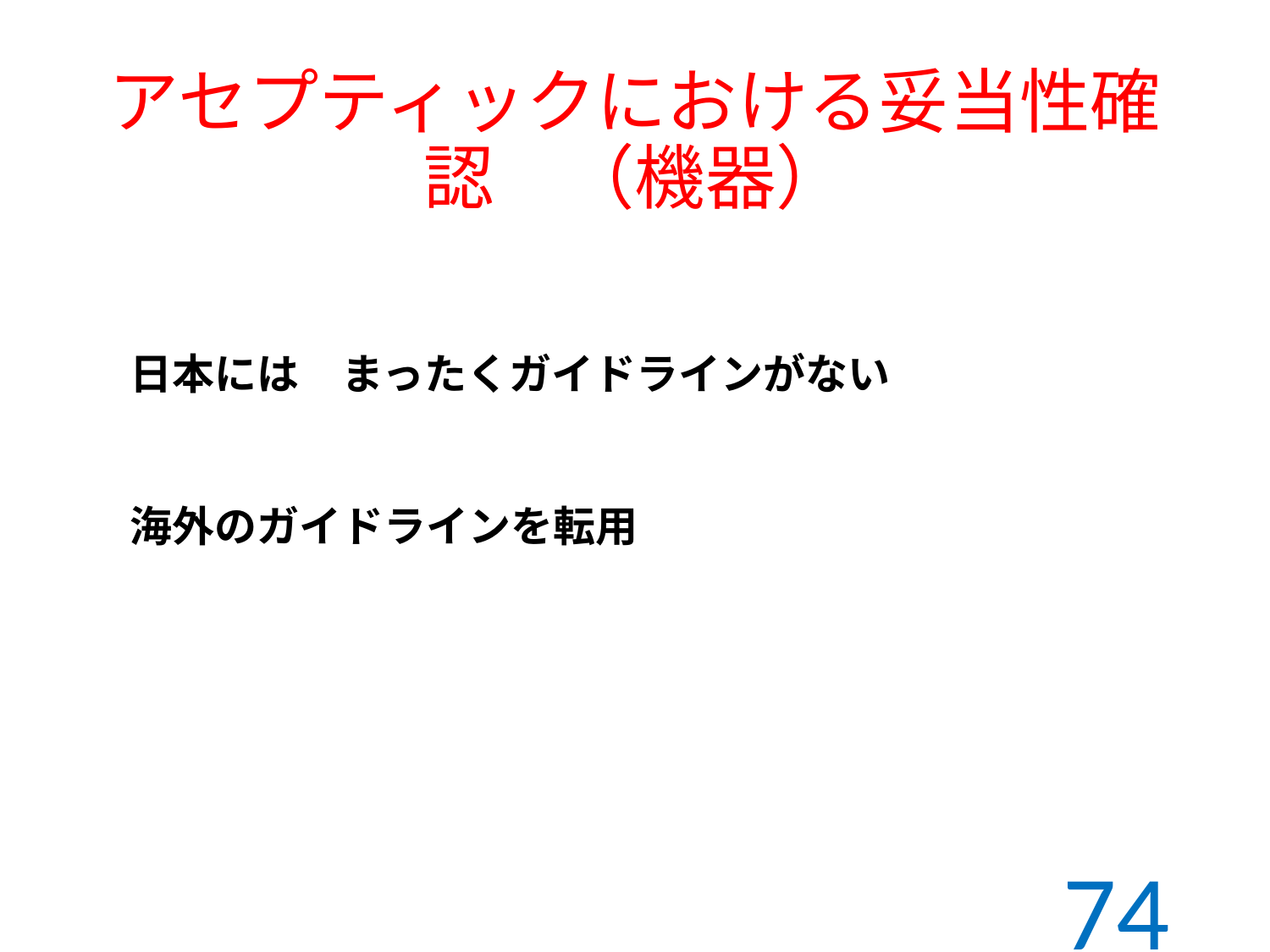

# アセプティックにおける妥当性確認　（機器）

日本には　まったくガイドラインがない
海外のガイドラインを転用
74